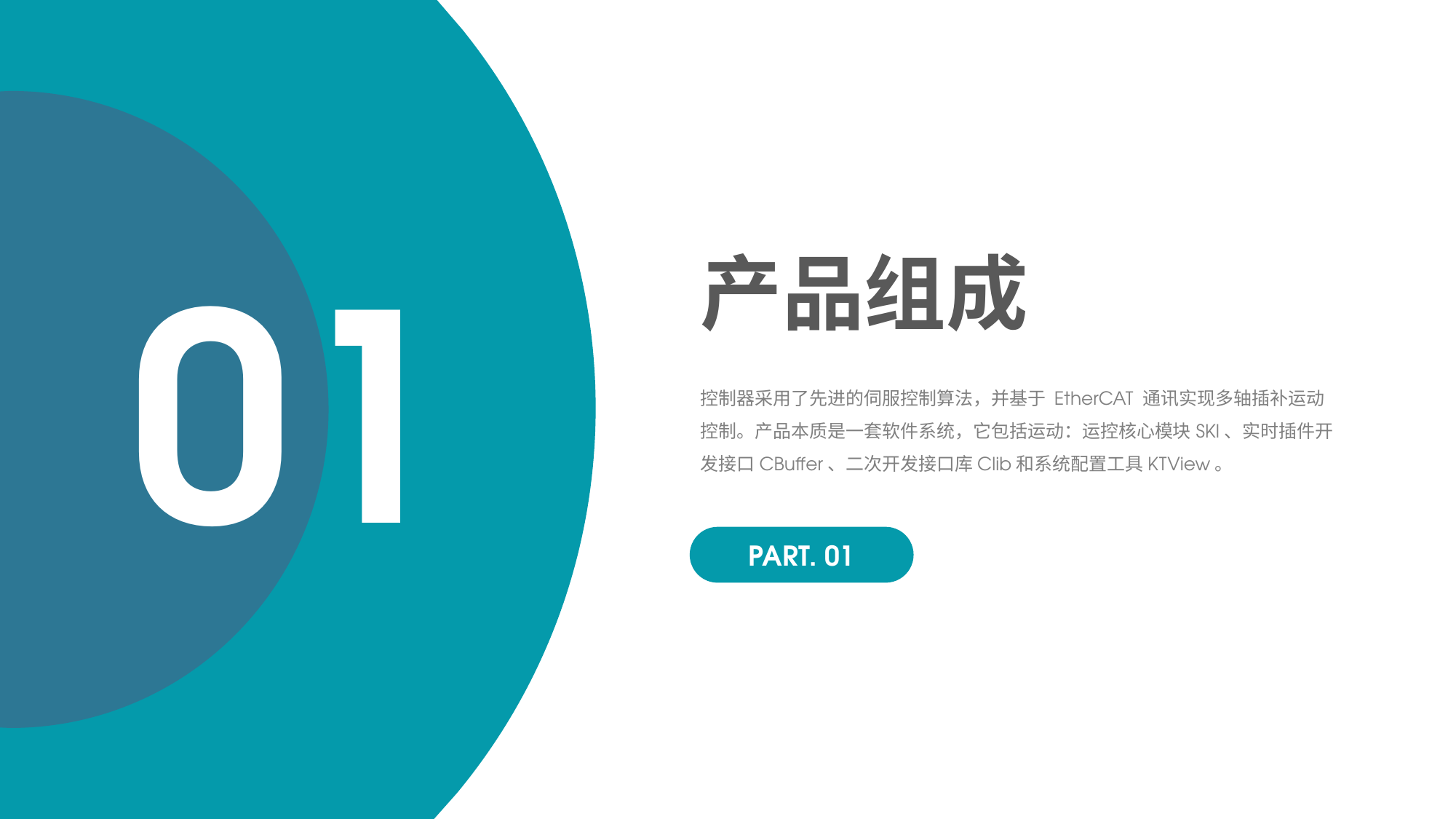

01
产品组成
控制器采用了先进的伺服控制算法，并基于 EtherCAT 通讯实现多轴插补运动控制。产品本质是一套软件系统，它包括运动：运控核心模块SKI、实时插件开发接口CBuffer、二次开发接口库Clib和系统配置工具KTView。
PART. 01